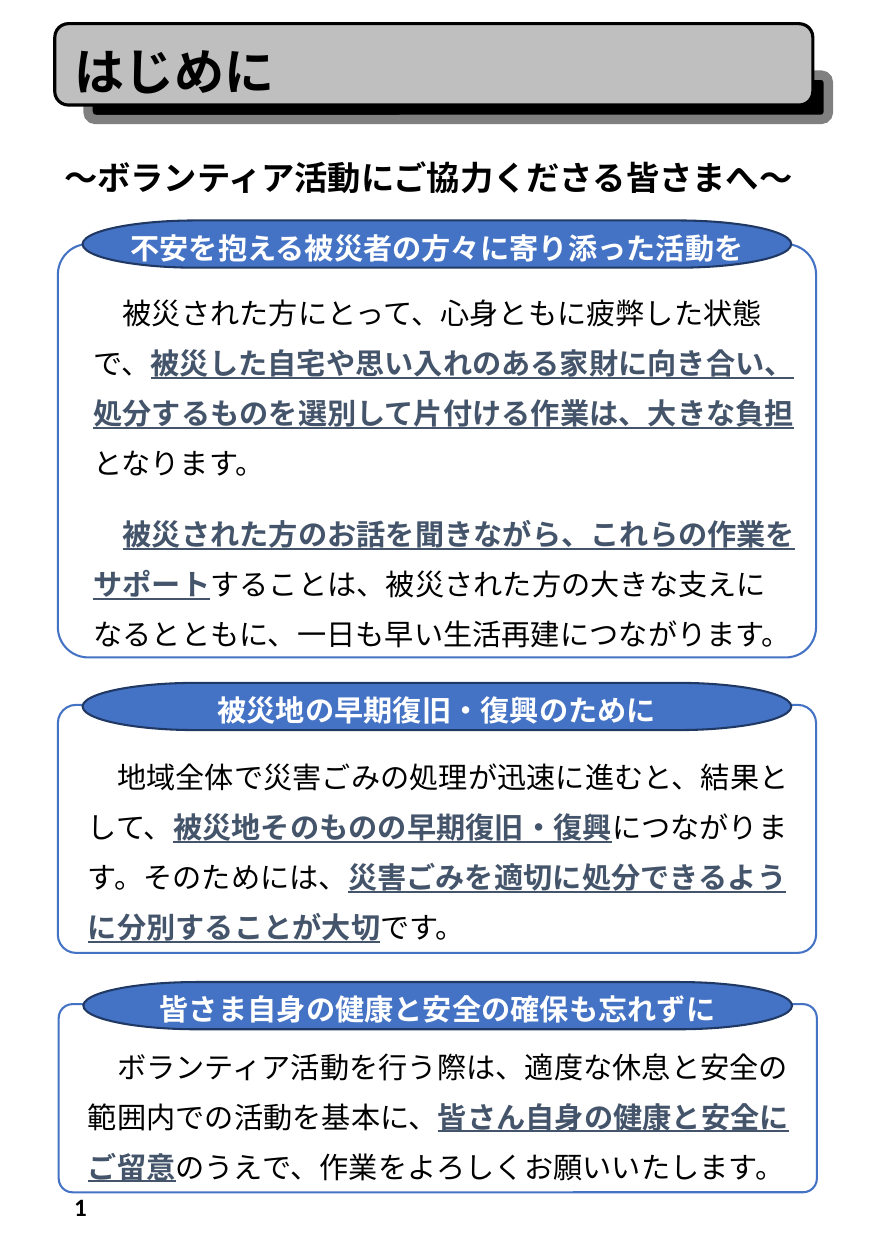

はじめに

～ボランティア活動にご協力くださる皆さまへ～

　　被災された方にとって、心身ともに疲弊した状態
　で、被災した自宅や思い入れのある家財に向き合い、
　処分するものを選別して片付ける作業は、大きな負担
　となります。

　　被災された方のお話を聞きながら、これらの作業を
　サポートすることは、被災された方の大きな支えに
　なるとともに、一日も早い生活再建につながります。
不安を抱える被災者の方々に寄り添った活動を

被災地の早期復旧・復興のために

　　地域全体で災害ごみの処理が迅速に進むと、結果と
　して、被災地そのものの早期復旧・復興につながりま
　す。そのためには、災害ごみを適切に処分できるよう
　に分別することが大切です。
皆さま自身の健康と安全の確保も忘れずに

　　ボランティア活動を行う際は、適度な休息と安全の
　範囲内での活動を基本に、皆さん自身の健康と安全に
　ご留意のうえで、作業をよろしくお願いいたします。
1